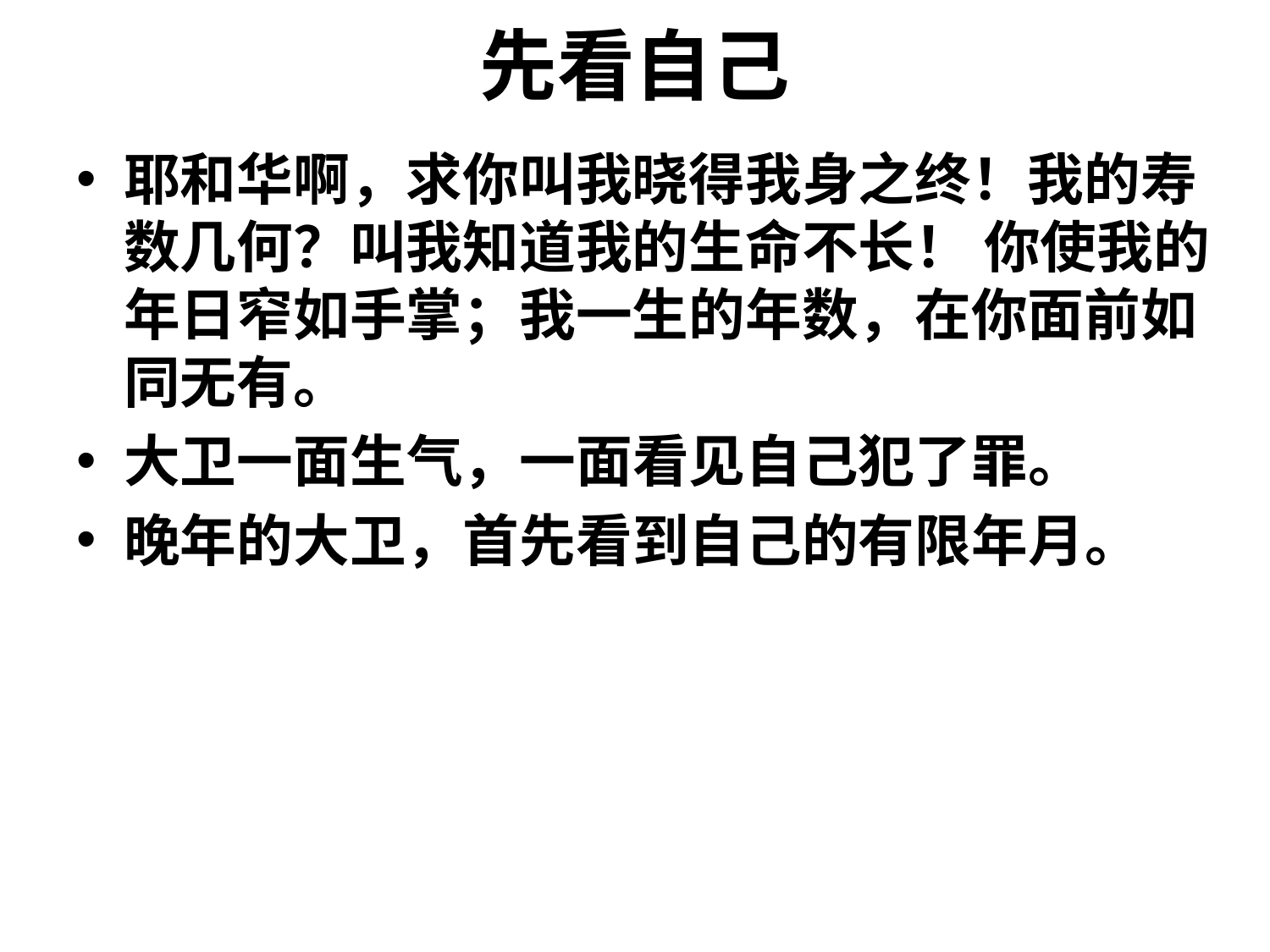

# 先看自己
耶和华啊，求你叫我晓得我身之终！我的寿数几何？叫我知道我的生命不长！ 你使我的年日窄如手掌；我一生的年数，在你面前如同无有。
大卫一面生气，一面看见自己犯了罪。
晚年的大卫，首先看到自己的有限年月。